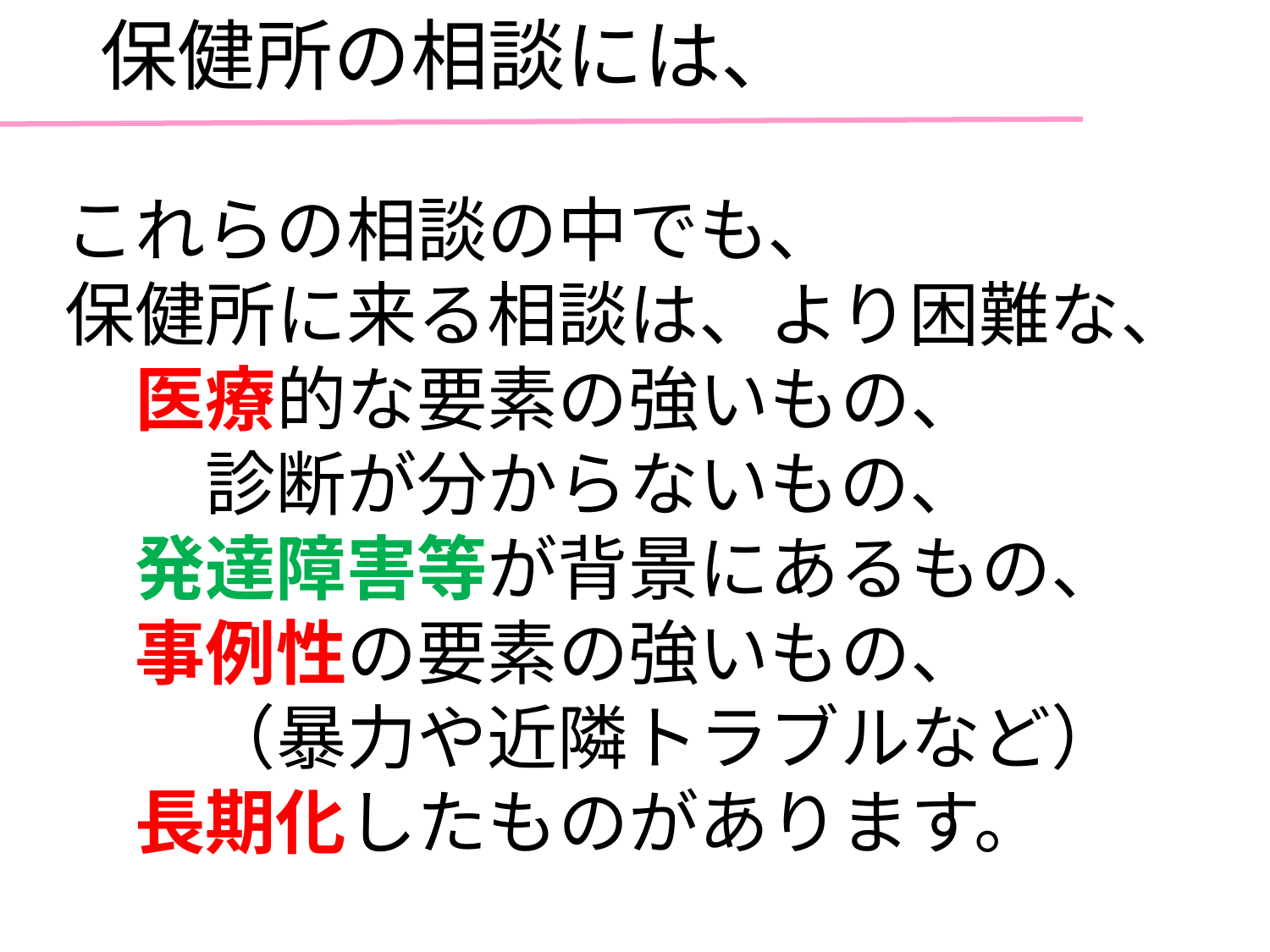

# 保健所の相談には、
これらの相談の中でも、
保健所に来る相談は、より困難な、
　医療的な要素の強いもの、
　　診断が分からないもの、
　発達障害等が背景にあるもの、
　事例性の要素の強いもの、
　　（暴力や近隣トラブルなど）
　長期化したものがあります。